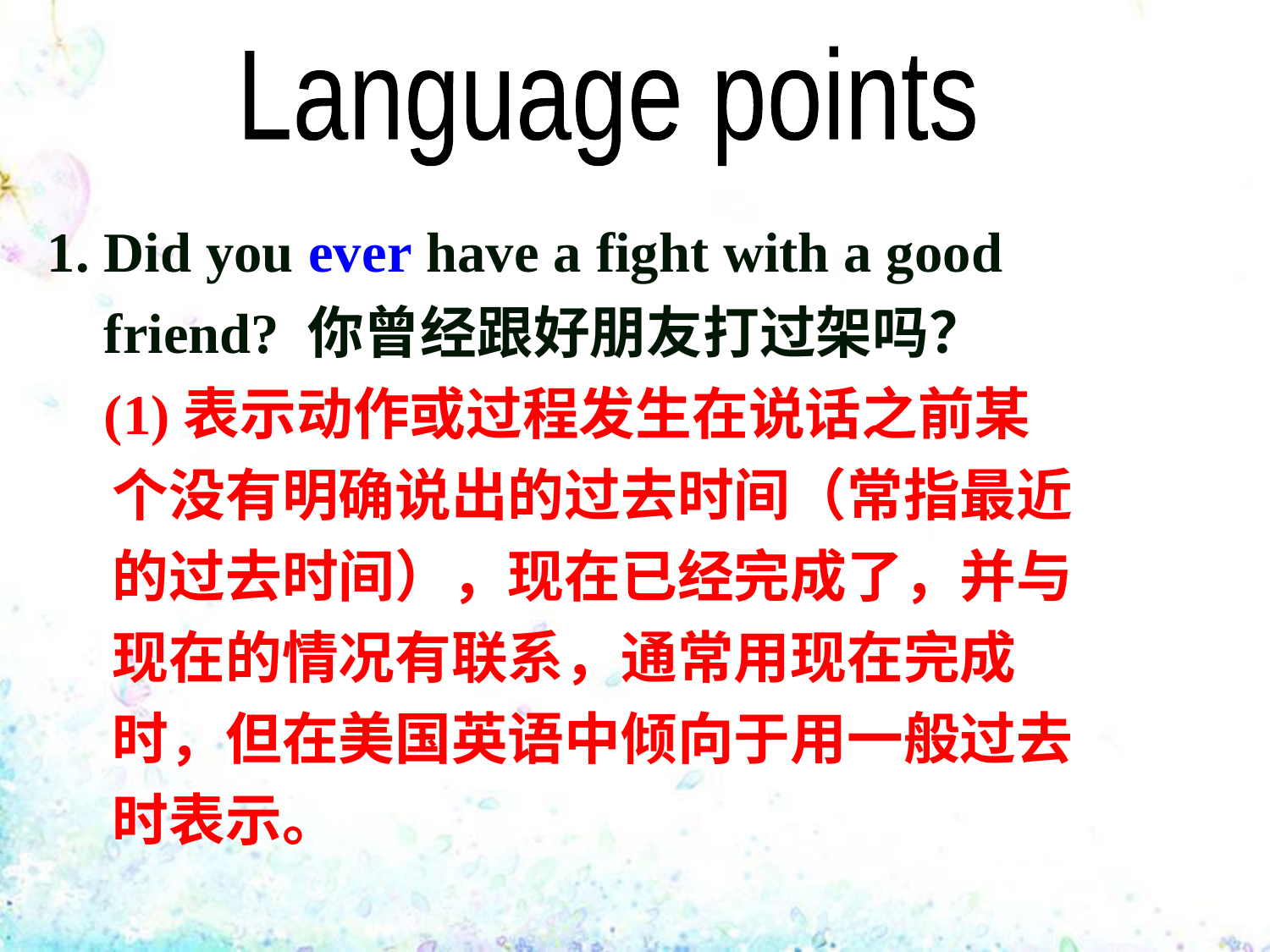

Language points
1. Did you ever have a fight with a good
    friend? 你曾经跟好朋友打过架吗？
    (1)表示动作或过程发生在说话之前某
    个没有明确说出的过去时间（常指最近
    的过去时间），现在已经完成了，并与
    现在的情况有联系，通常用现在完成
    时，但在美国英语中倾向于用一般过去
    时表示。